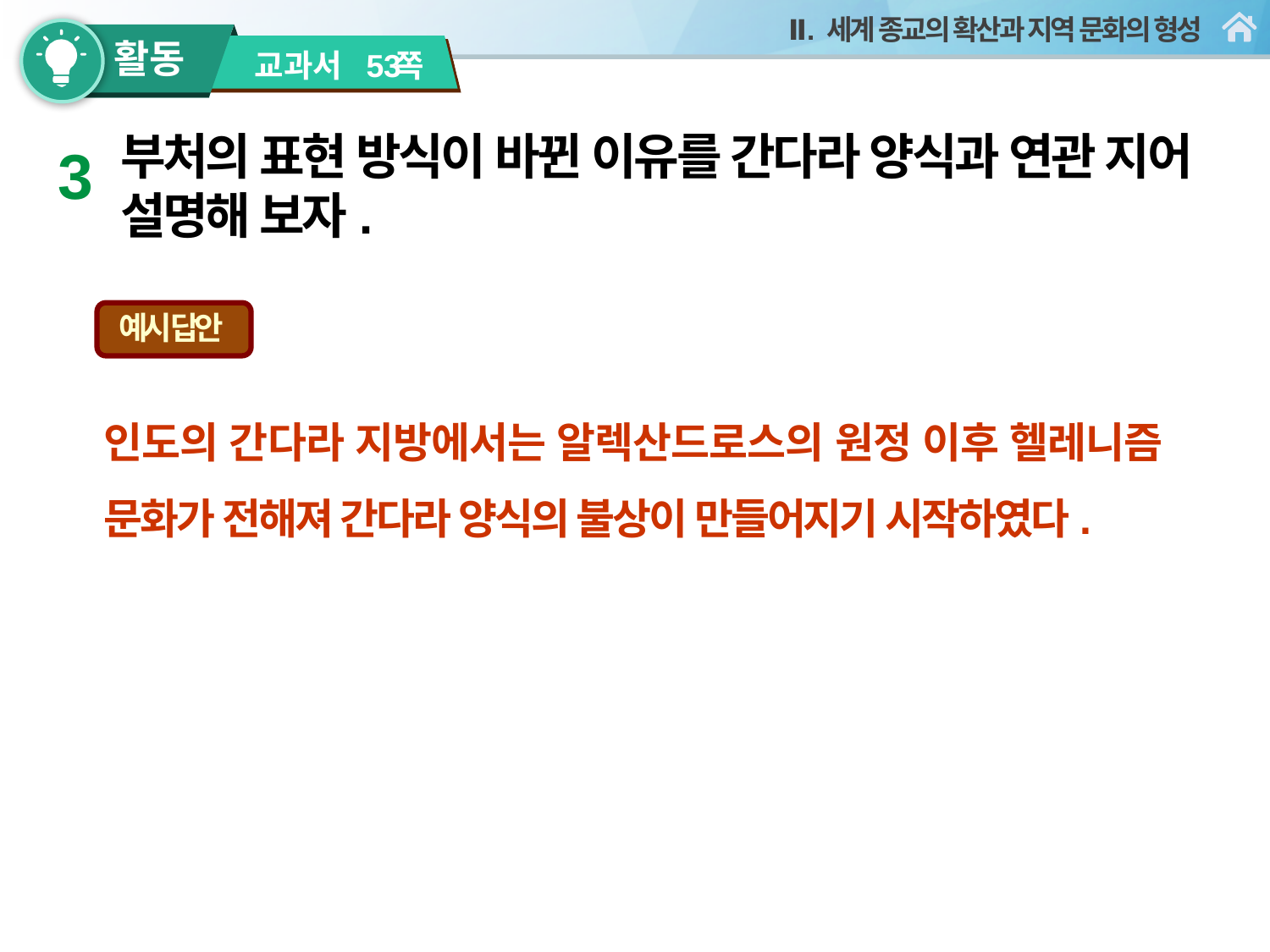

53
3
부처의 표현 방식이 바뀐 이유를 간다라 양식과 연관 지어 설명해 보자.

예시 답안
인도의 간다라 지방에서는 알렉산드로스의 원정 이후 헬레니즘 문화가 전해져 간다라 양식의 불상이 만들어지기 시작하였다.